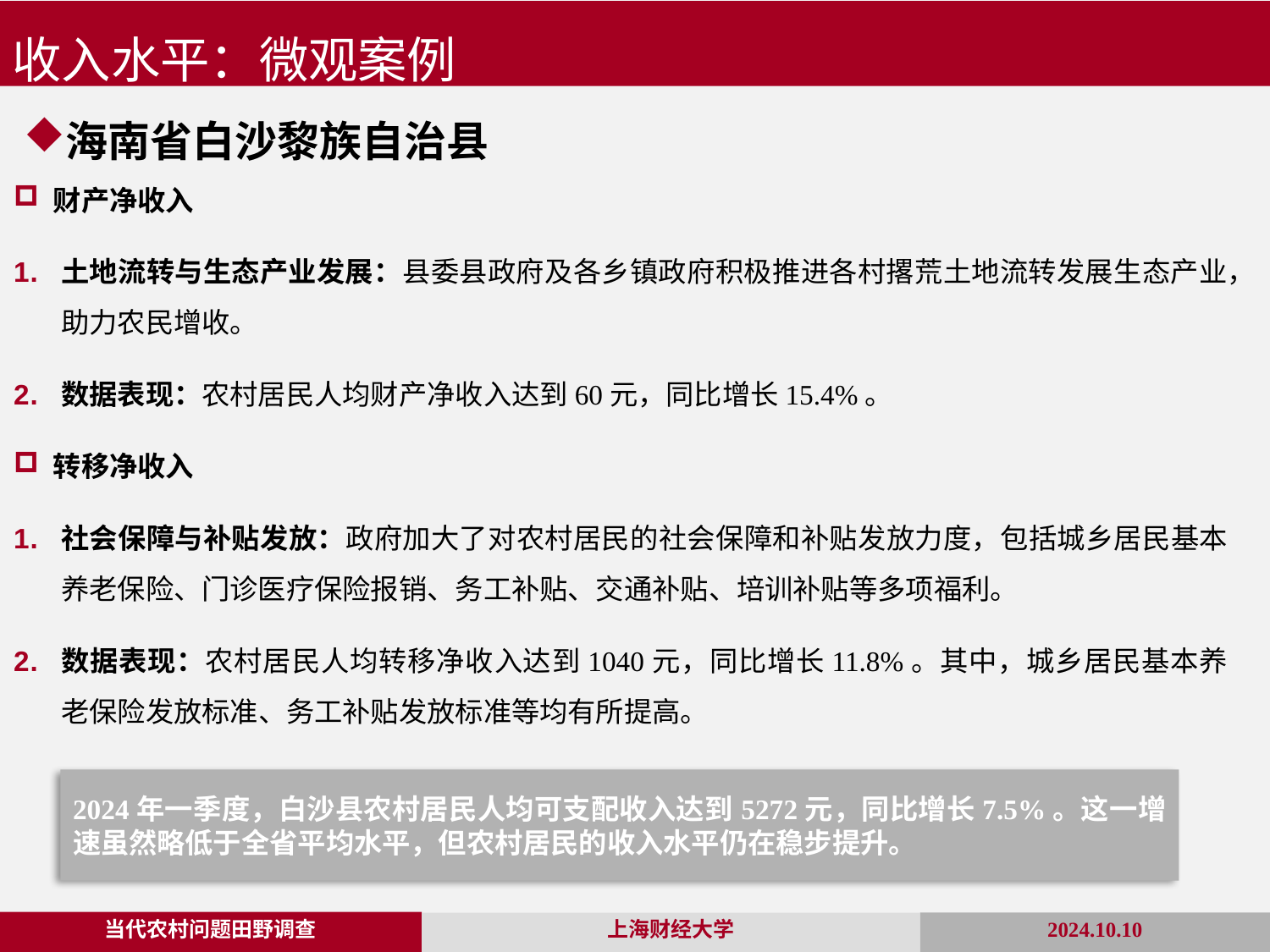

收入水平：微观案例
海南省白沙黎族自治县
财产净收入
土地流转与生态产业发展：县委县政府及各乡镇政府积极推进各村撂荒土地流转发展生态产业，助力农民增收。
数据表现：农村居民人均财产净收入达到60元，同比增长15.4%。
转移净收入
社会保障与补贴发放：政府加大了对农村居民的社会保障和补贴发放力度，包括城乡居民基本养老保险、门诊医疗保险报销、务工补贴、交通补贴、培训补贴等多项福利。
数据表现：农村居民人均转移净收入达到1040元，同比增长11.8%。其中，城乡居民基本养老保险发放标准、务工补贴发放标准等均有所提高。

2024年一季度，白沙县农村居民人均可支配收入达到5272元，同比增长7.5%。这一增速虽然略低于全省平均水平，但农村居民的收入水平仍在稳步提升。
当代农村问题田野调查
2024.10.10
上海财经大学